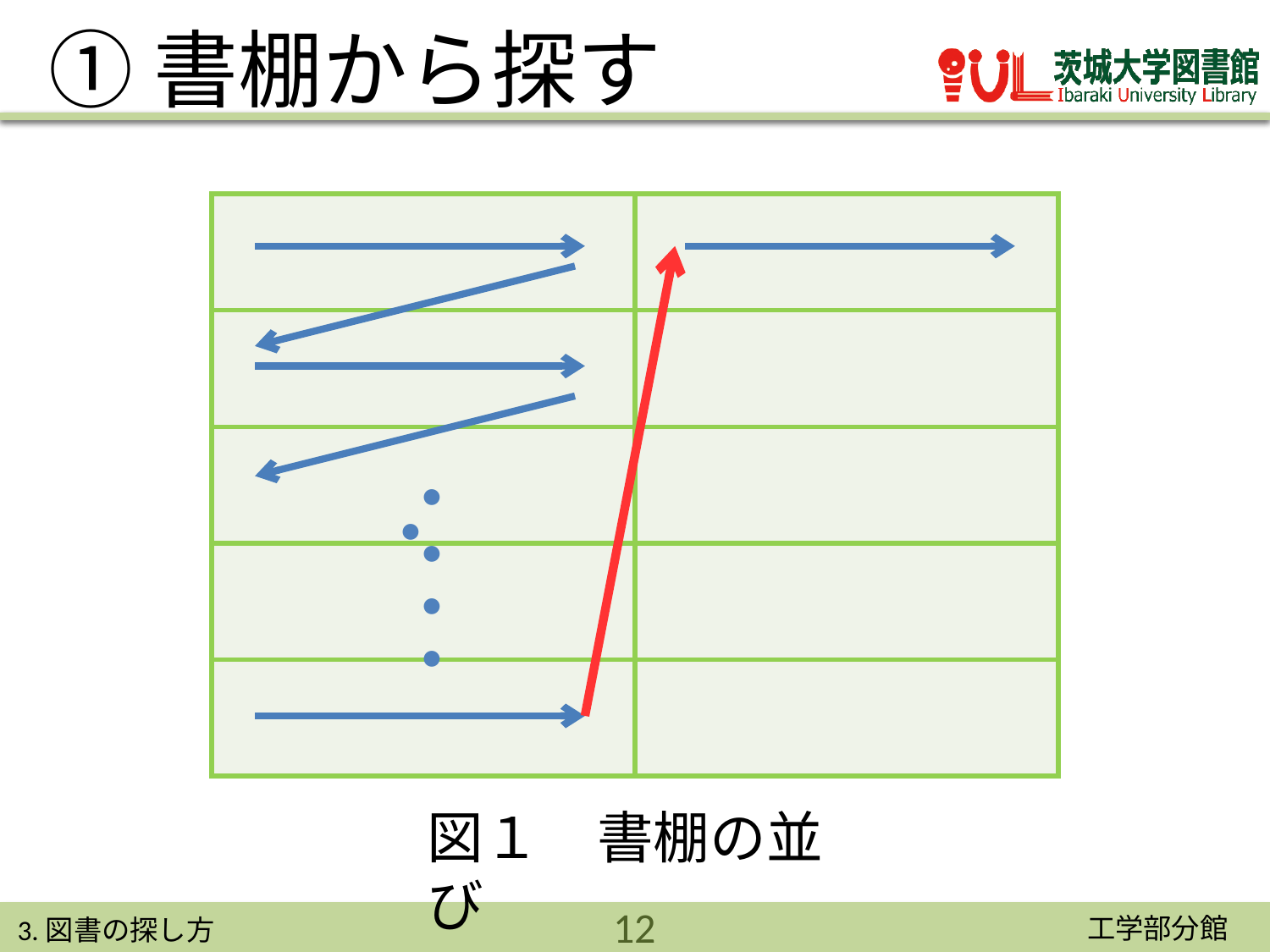

# ①書棚から探す
|  |  |
| --- | --- |
|  |  |
|  |  |
|  |  |
|  |  |
●　　●　　●　　●　　●
図１　書棚の並び
12
3.図書の探し方